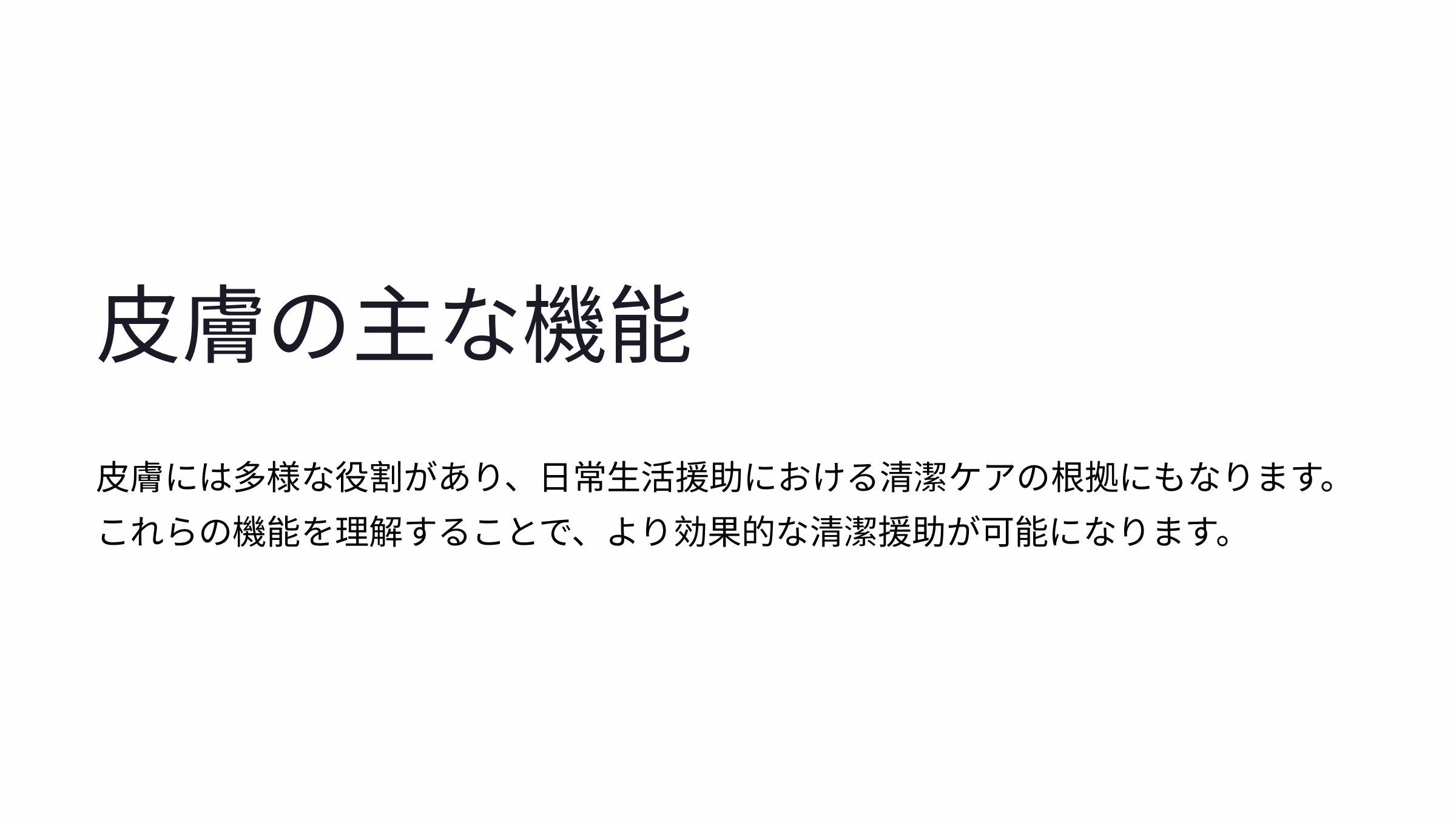

皮膚の主な機能
皮膚には多様な役割があり、日常生活援助における清潔ケアの根拠にもなります。これらの機能を理解することで、より効果的な清潔援助が可能になります。